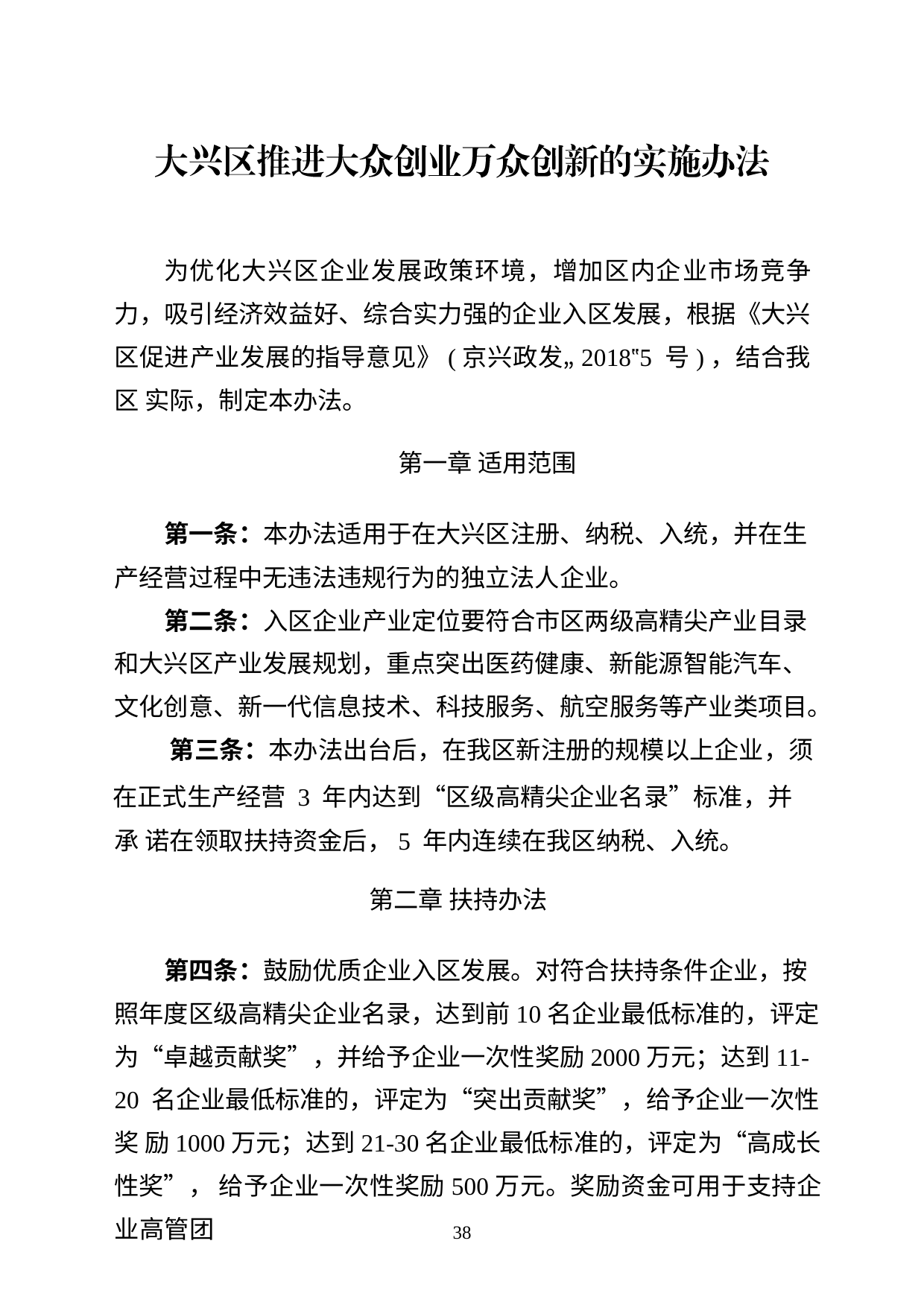

为优化大兴区企业发展政策环境，增加区内企业市场竞争 力，吸引经济效益好、综合实力强的企业入区发展，根据《大兴 区促进产业发展的指导意见》(京兴政发„2018‟5 号)，结合我区 实际，制定本办法。

第一章 适用范围

第一条：本办法适用于在大兴区注册、纳税、入统，并在生 产经营过程中无违法违规行为的独立法人企业。
第二条：入区企业产业定位要符合市区两级高精尖产业目录 和大兴区产业发展规划，重点突出医药健康、新能源智能汽车、
文化创意、新一代信息技术、科技服务、航空服务等产业类项目。 第三条：本办法出台后，在我区新注册的规模以上企业，须
在正式生产经营 3 年内达到“区级高精尖企业名录”标准，并承 诺在领取扶持资金后，5 年内连续在我区纳税、入统。

第二章 扶持办法

第四条：鼓励优质企业入区发展。对符合扶持条件企业，按 照年度区级高精尖企业名录，达到前10名企业最低标准的，评定 为“卓越贡献奖”，并给予企业一次性奖励2000万元；达到11-20 名企业最低标准的，评定为“突出贡献奖”，给予企业一次性奖 励1000万元；达到21-30名企业最低标准的，评定为“高成长性奖”， 给予企业一次性奖励500万元。奖励资金可用于支持企业高管团
38